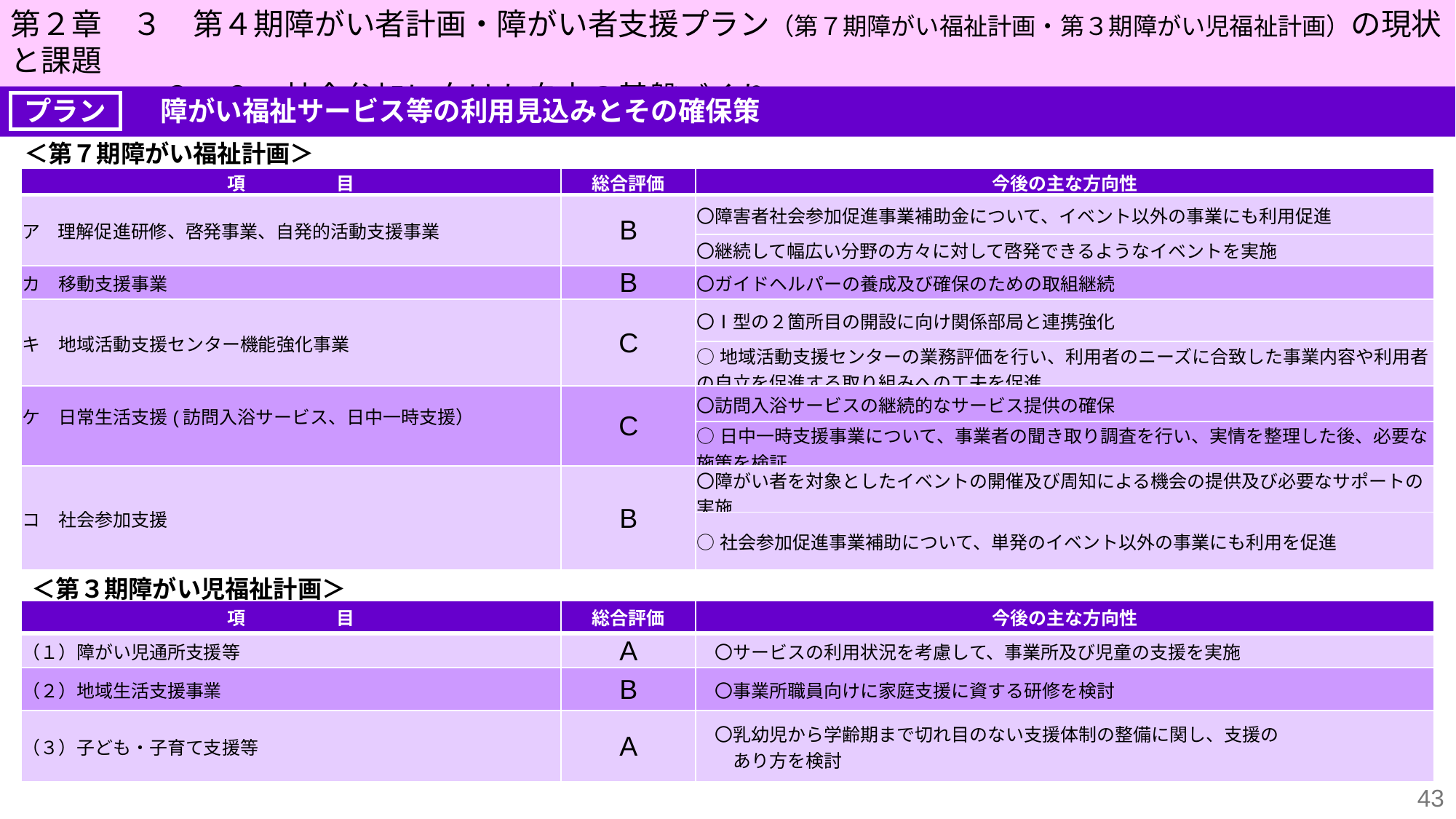

第２章　３　第４期障がい者計画・障がい者支援プラン（第７期障がい福祉計画・第３期障がい児福祉計画）の現状と課題
　　　　　３－２　社会参加に向けた自立の基盤づくり

プラン　　障がい福祉サービス等の利用見込みとその確保策

＜第７期障がい福祉計画＞
| 項　　　　　目 | 総合評価 | 今後の主な方向性 |
| --- | --- | --- |
| ア　理解促進研修、啓発事業、自発的活動支援事業 | B | 〇障害者社会参加促進事業補助金について、イベント以外の事業にも利用促進 |
|  |  | 〇継続して幅広い分野の方々に対して啓発できるようなイベントを実施 |
| カ　移動支援事業 | B | 〇ガイドヘルパーの養成及び確保のための取組継続 |
| キ　地域活動支援センター機能強化事業 | C | 〇Ⅰ型の２箇所目の開設に向け関係部局と連携強化 |
|  |  | ○地域活動支援センターの業務評価を行い、利用者のニーズに合致した事業内容や利用者の自立を促進する取り組みへの工夫を促進 |
| ケ　日常生活支援(訪問入浴サービス、日中一時支援） | C | 〇訪問入浴サービスの継続的なサービス提供の確保 |
|  |  | ○日中一時支援事業について、事業者の聞き取り調査を行い、実情を整理した後、必要な施策を検証 |
| コ　社会参加支援 | B | 〇障がい者を対象としたイベントの開催及び周知による機会の提供及び必要なサポートの実施 |
|  |  | ○社会参加促進事業補助について、単発のイベント以外の事業にも利用を促進 |
＜第３期障がい児福祉計画＞
| 項　　　　　目 | 総合評価 | 今後の主な方向性 |
| --- | --- | --- |
| （１）障がい児通所支援等 | A | 〇サービスの利用状況を考慮して、事業所及び児童の支援を実施 |
| （２）地域生活支援事業 | B | 〇事業所職員向けに家庭支援に資する研修を検討 |
| （３）子ども・子育て支援等 | A | 〇乳幼児から学齢期まで切れ目のない支援体制の整備に関し、支援の 　　あり方を検討 |
43